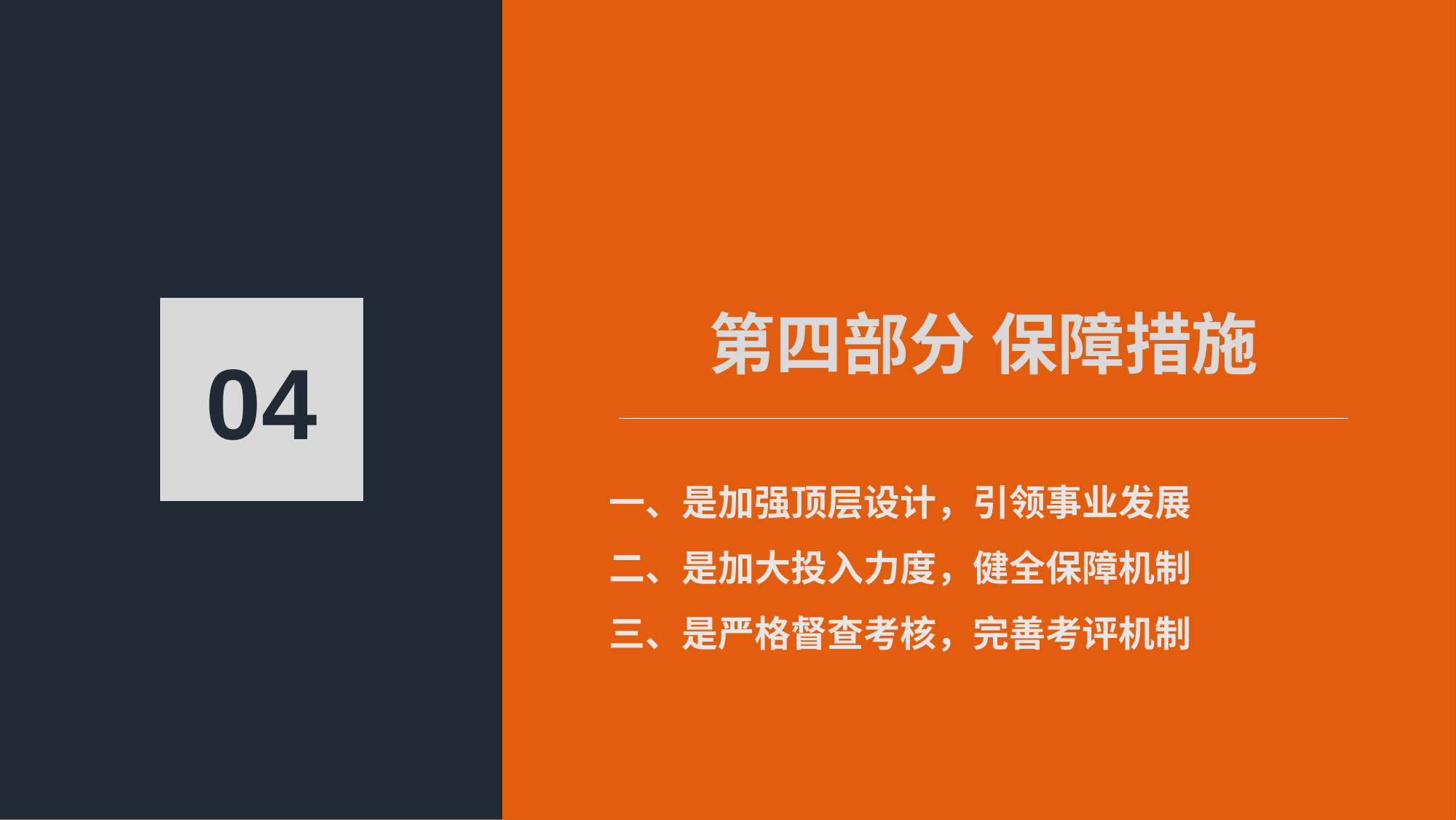

第四部分 保障措施
04

一、是加强顶层设计，引领事业发展
二、是加大投入力度，健全保障机制
三、是严格督查考核，完善考评机制